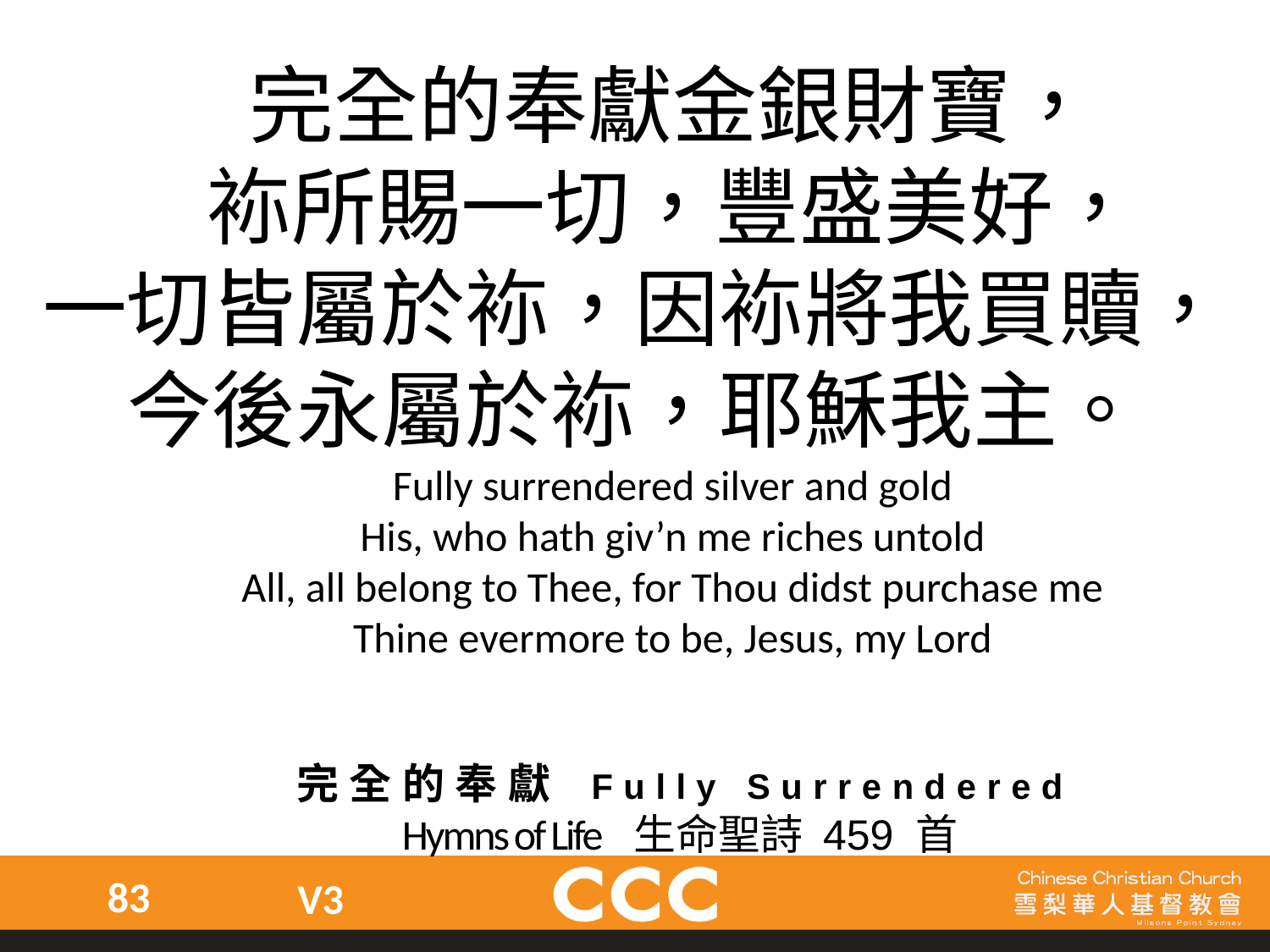

完全的奉獻金銀財寶，
袮所賜一切，豐盛美好，
一切皆屬於袮，因袮將我買贖，今後永屬於袮，耶穌我主。
Fully surrendered silver and gold
His, who hath giv’n me riches untold
All, all belong to Thee, for Thou didst purchase me
Thine evermore to be, Jesus, my Lord
完全的奉獻 Fully Surrendered
Hymns of Life   生命聖詩 459 首
83
V3